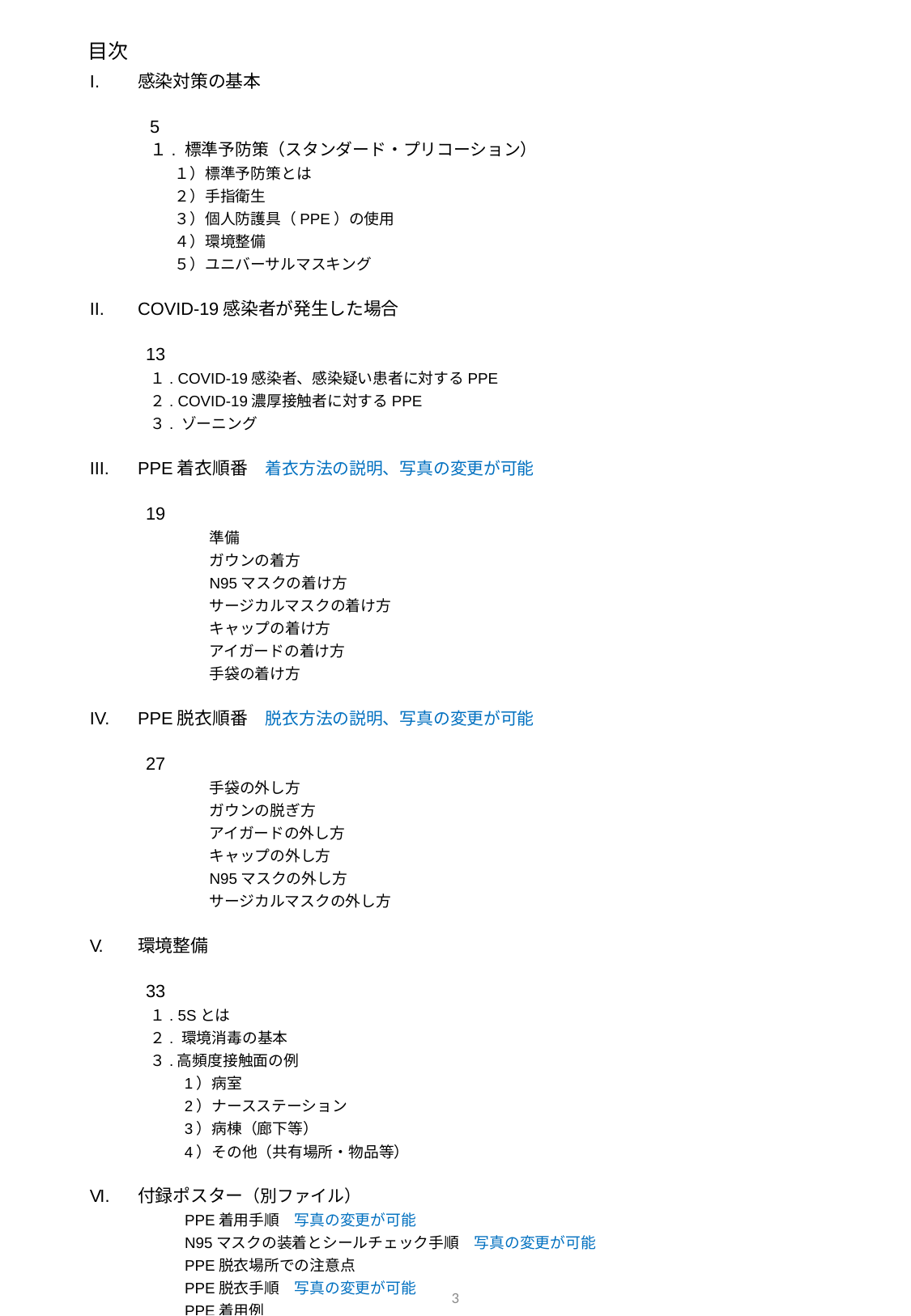

目次
感染対策の基本 	  5
１. 標準予防策（スタンダード・プリコーション）
      １）標準予防策とは
      ２）手指衛生
      ３）個人防護具（PPE）の使用
      ４）環境整備
      ５）ユニバーサルマスキング

COVID-19感染者が発生した場合 	 13
１. COVID-19感染者、感染疑い患者に対するPPE
２. COVID-19濃厚接触者に対するPPE
３. ゾーニング

PPE着衣順番　着衣方法の説明、写真の変更が可能 	 19
準備
ガウンの着方
N95マスクの着け方
サージカルマスクの着け方
キャップの着け方
アイガードの着け方
手袋の着け方

PPE脱衣順番　脱衣方法の説明、写真の変更が可能 	 27
手袋の外し方
ガウンの脱ぎ方
アイガードの外し方
キャップの外し方
N95マスクの外し方
サージカルマスクの外し方

環境整備 	 33
１. 5Sとは
２. 環境消毒の基本
３.高頻度接触面の例
　　1）病室
　　2）ナースステーション
　　3）病棟（廊下等）
　　4）その他（共有場所・物品等）

付録ポスター（別ファイル）
PPE着用手順　写真の変更が可能
N95マスクの装着とシールチェック手順　写真の変更が可能
PPE脱衣場所での注意点
PPE脱衣手順　写真の変更が可能
PPE着用例
感染者
感染疑い・PCR検査中
症状なし濃厚接触者
グリーンゾーン
標準予防策におけるケア場面別PPE選択表
環境整備チェックリスト
3